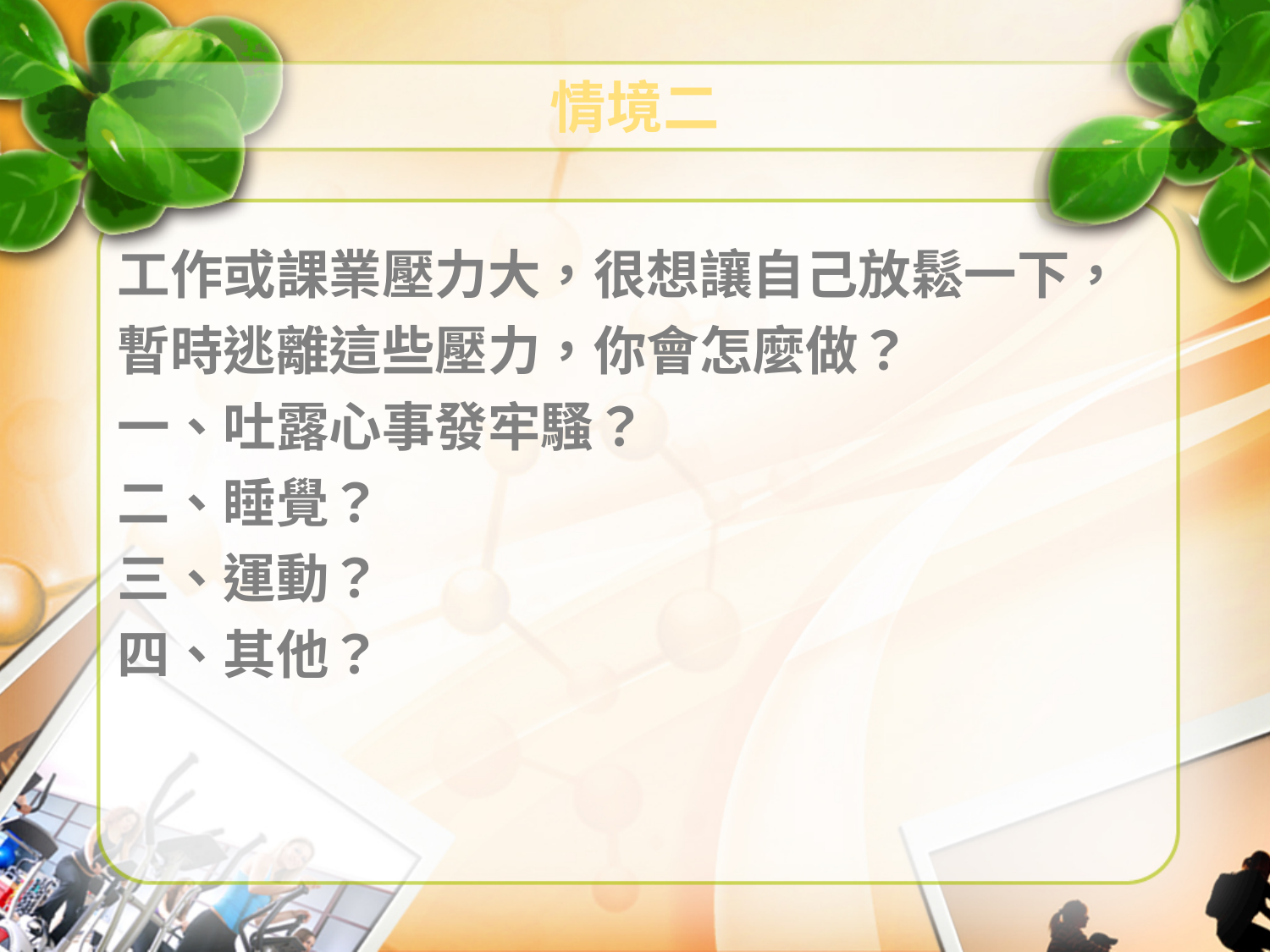

# 情境二
工作或課業壓力大，很想讓自己放鬆一下，暫時逃離這些壓力，你會怎麼做？
一、吐露心事發牢騷？
二、睡覺？
三、運動？
四、其他？